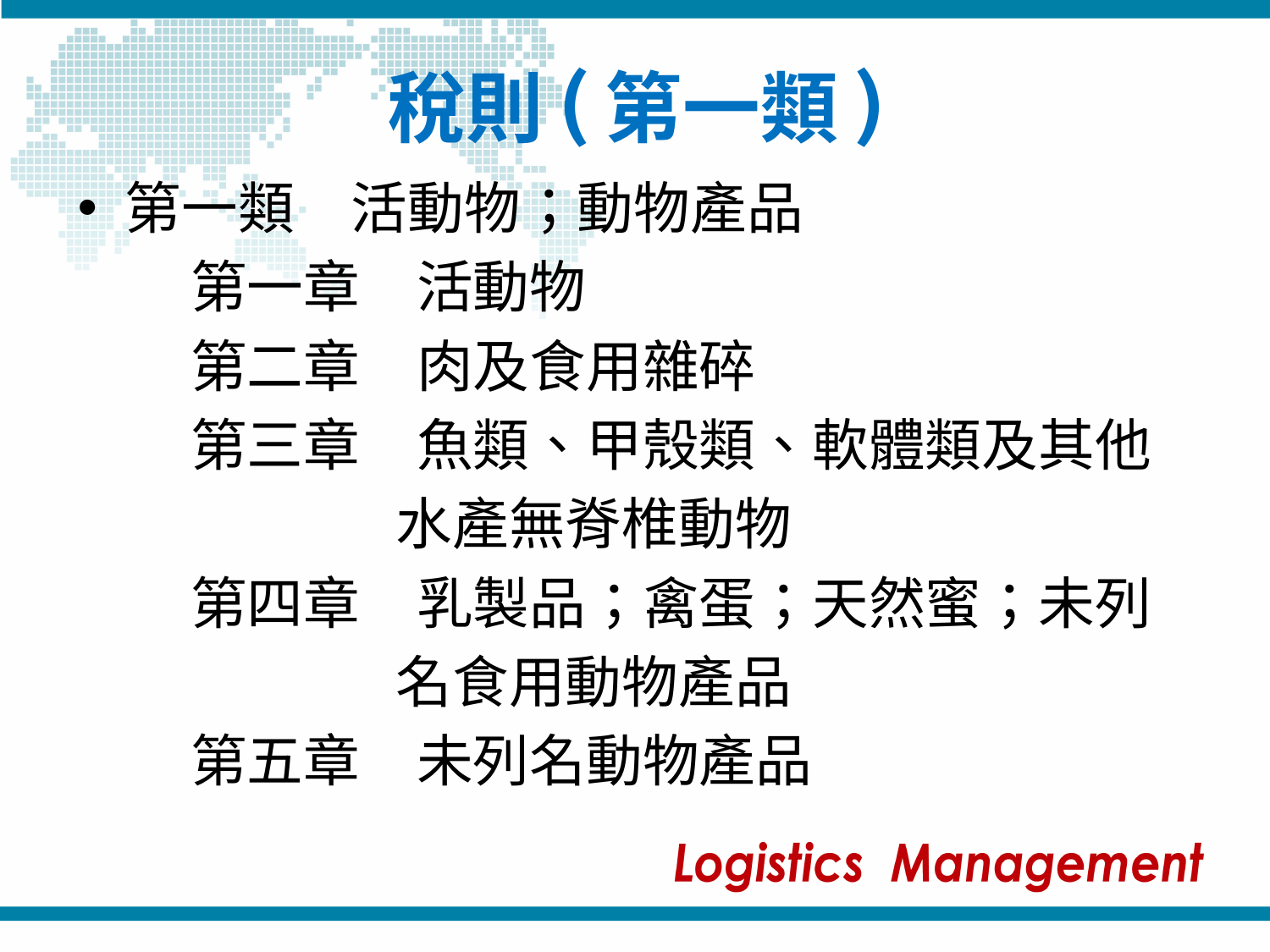

# 稅則(第一類)
第一類　活動物；動物產品
　　第一章　活動物
　　第二章　肉及食用雜碎
　　第三章　魚類、甲殼類、軟體類及其他
                        水產無脊椎動物
　　第四章　乳製品；禽蛋；天然蜜；未列
                        名食用動物產品
　　第五章　未列名動物產品